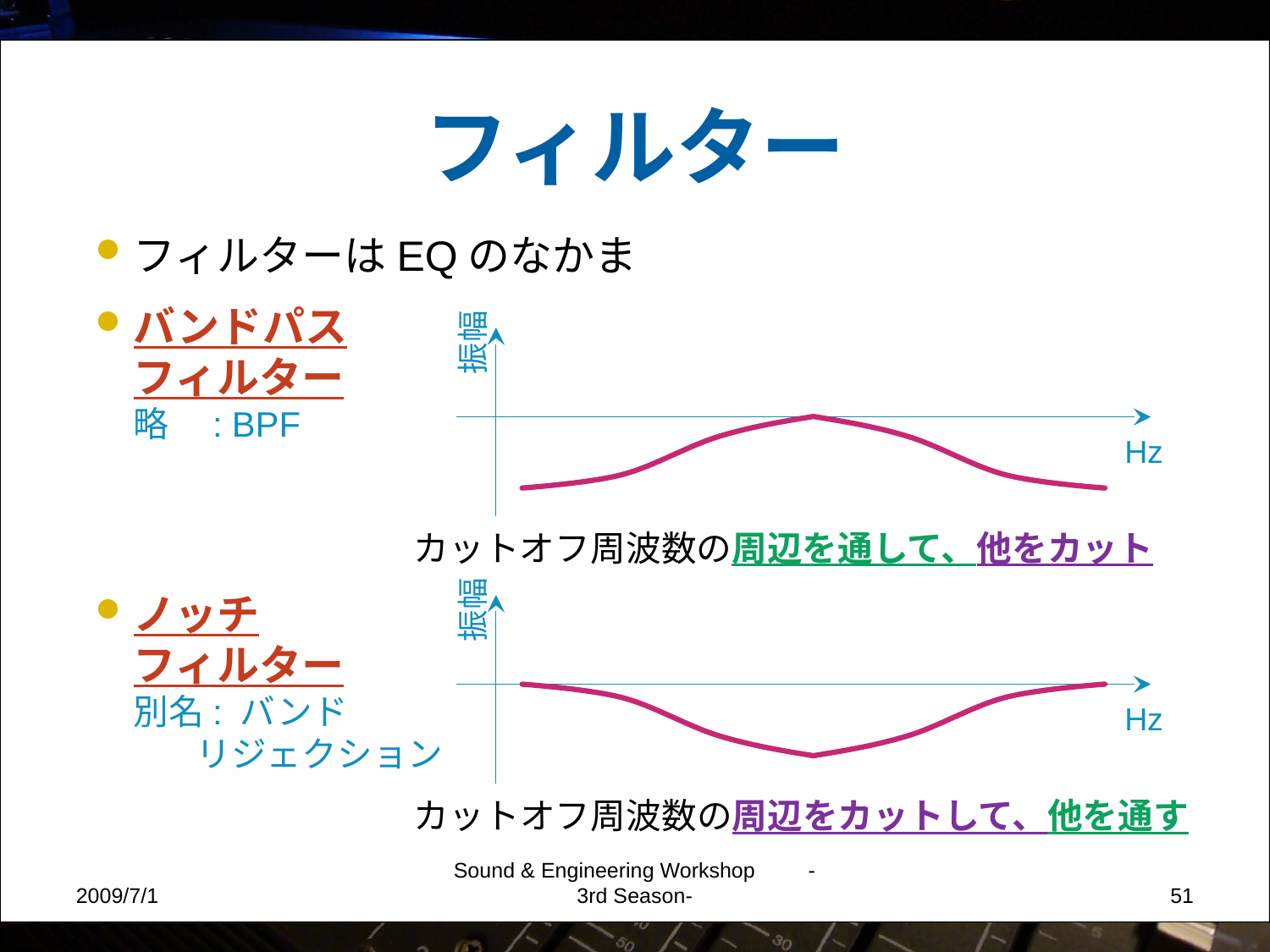

# フィルター
フィルターはEQのなかま
バンドパス
フィルター
略　: BPF

ノッチ
フィルター
別名: バンド
        リジェクション
振幅

Hz
カットオフ周波数の周辺を通して、他をカット
振幅

Hz
カットオフ周波数の周辺をカットして、他を通す
2009/7/1
Sound & Engineering Workshop         -3rd Season-
51